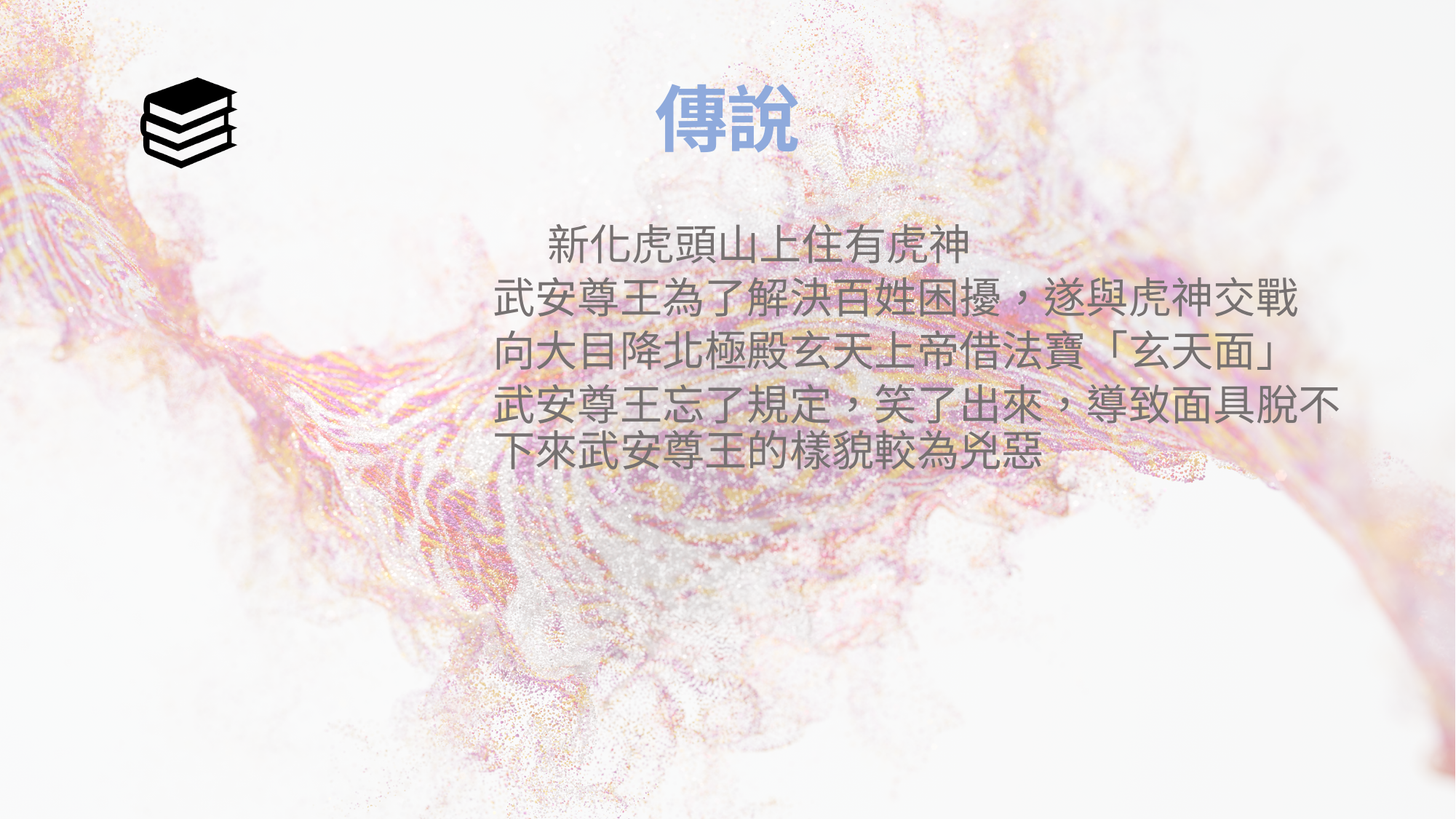

# 傳說
新化虎頭山上住有虎神
武安尊王為了解決百姓困擾，遂與虎神交戰
向大目降北極殿玄天上帝借法寶「玄天面」
武安尊王忘了規定，笑了出來，導致面具脫不下來武安尊王的樣貌較為兇惡